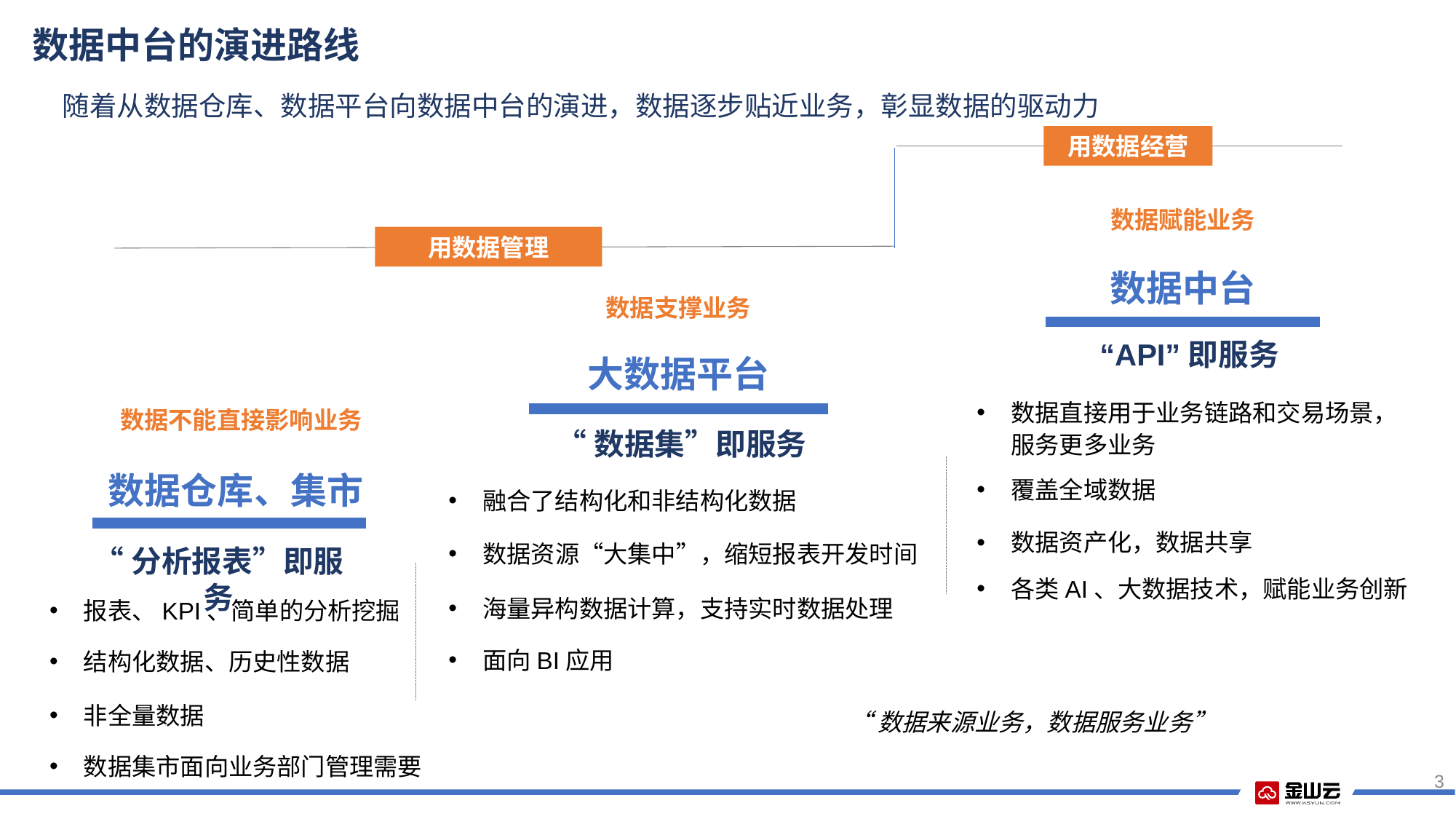

数据中台的演进路线
随着从数据仓库、数据平台向数据中台的演进，数据逐步贴近业务，彰显数据的驱动力
用数据经营
数据赋能业务
数据中台
“API”即服务
数据直接用于业务链路和交易场景，服务更多业务
覆盖全域数据
数据资产化，数据共享
各类AI、大数据技术，赋能业务创新
用数据管理
数据支撑业务
大数据平台
“数据集”即服务
融合了结构化和非结构化数据
数据资源“大集中”，缩短报表开发时间
海量异构数据计算，支持实时数据处理
面向BI应用
数据不能直接影响业务
数据仓库、集市
“分析报表”即服务
报表、KPI、简单的分析挖掘
结构化数据、历史性数据
非全量数据
数据集市面向业务部门管理需要
“数据来源业务，数据服务业务”
3